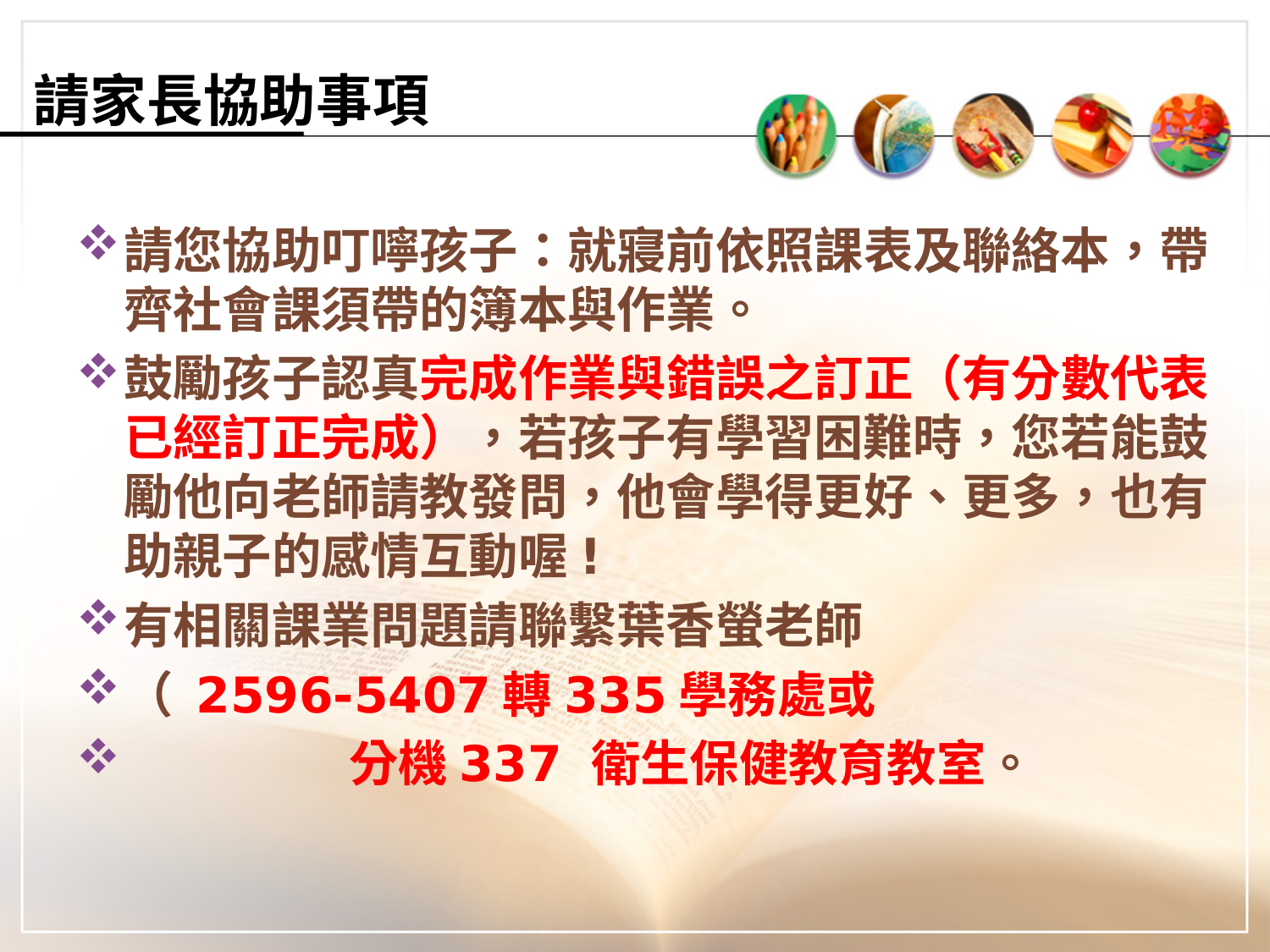

# 請家長協助事項
請您協助叮嚀孩子：就寢前依照課表及聯絡本，帶齊社會課須帶的簿本與作業。
鼓勵孩子認真完成作業與錯誤之訂正（有分數代表已經訂正完成），若孩子有學習困難時，您若能鼓勵他向老師請教發問，他會學得更好、更多，也有助親子的感情互動喔!
有相關課業問題請聯繫葉香螢老師
（ 2596-5407轉335學務處或
                   分機337 衛生保健教育教室。